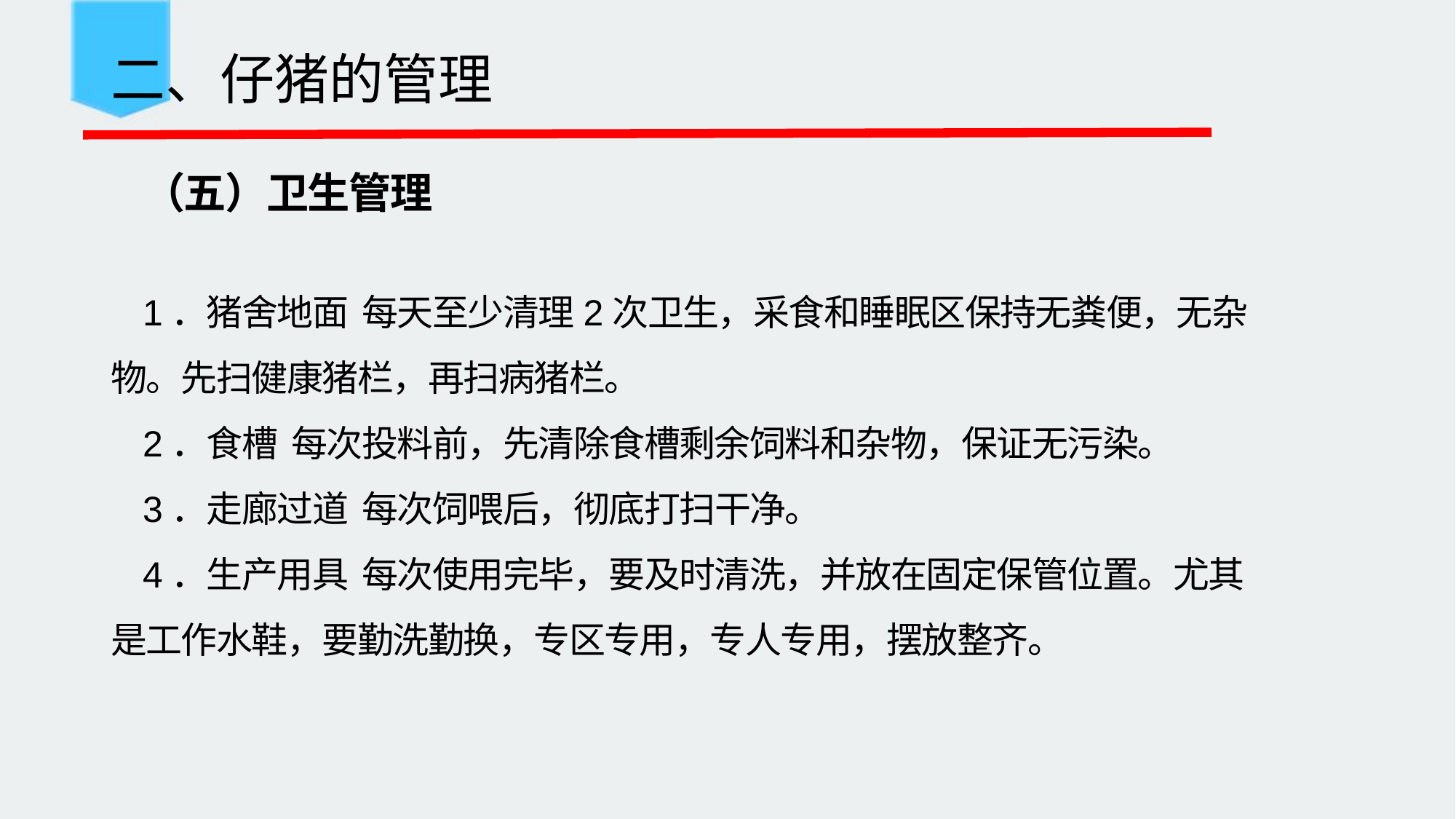

二、仔猪的管理
（五）卫生管理

1．猪舍地面  每天至少清理2次卫生，采食和睡眠区保持无粪便，无杂物。先扫健康猪栏，再扫病猪栏。
2．食槽  每次投料前，先清除食槽剩余饲料和杂物，保证无污染。
3．走廊过道  每次饲喂后，彻底打扫干净。
4．生产用具  每次使用完毕，要及时清洗，并放在固定保管位置。尤其是工作水鞋，要勤洗勤换，专区专用，专人专用，摆放整齐。